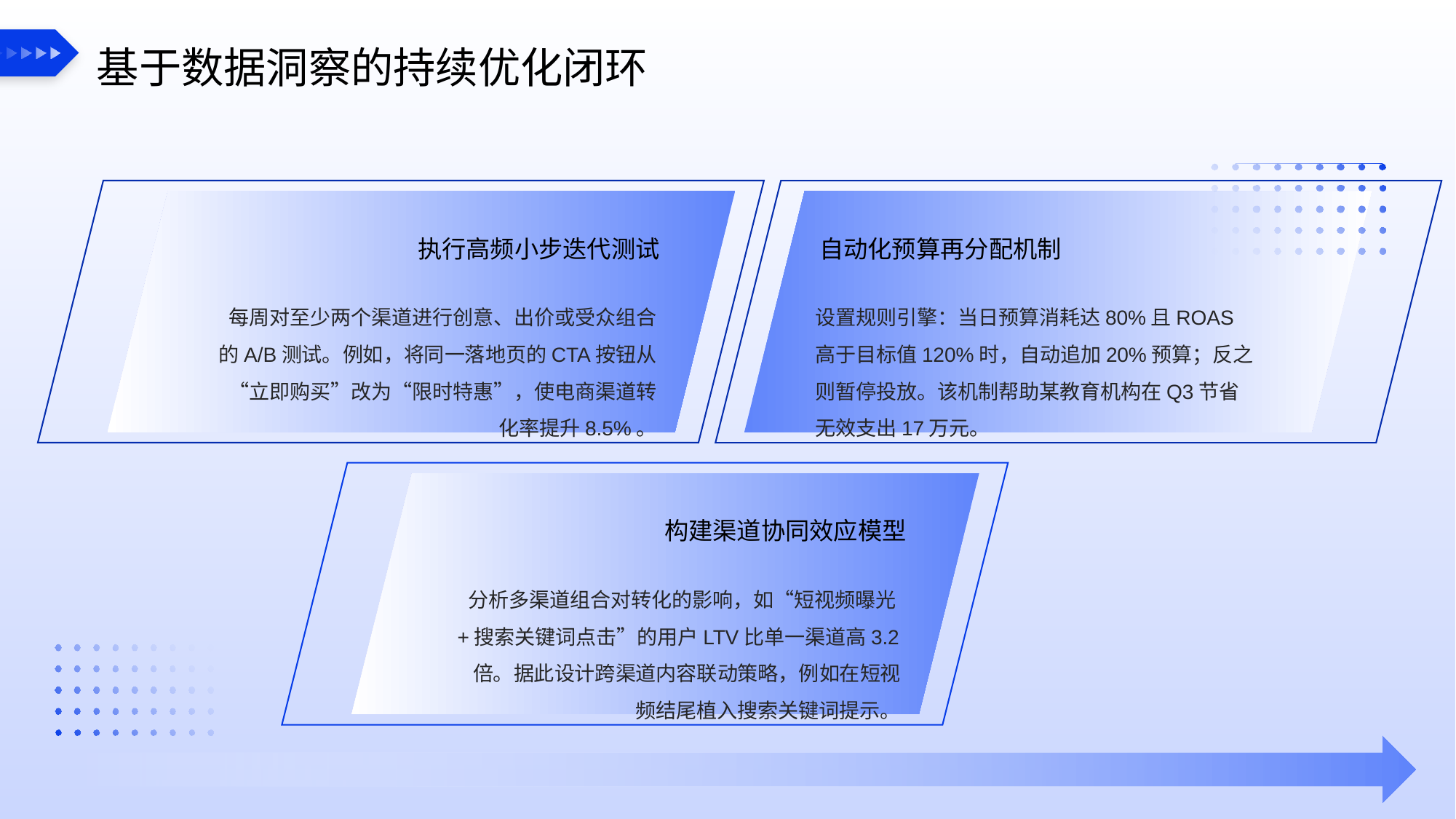

基于数据洞察的持续优化闭环

执行高频小步迭代测试
自动化预算再分配机制
每周对至少两个渠道进行创意、出价或受众组合的A/B测试。例如，将同一落地页的CTA按钮从“立即购买”改为“限时特惠”，使电商渠道转化率提升8.5%。
设置规则引擎：当日预算消耗达80%且ROAS高于目标值120%时，自动追加20%预算；反之则暂停投放。该机制帮助某教育机构在Q3节省无效支出17万元。

构建渠道协同效应模型
分析多渠道组合对转化的影响，如“短视频曝光+搜索关键词点击”的用户LTV比单一渠道高3.2倍。据此设计跨渠道内容联动策略，例如在短视频结尾植入搜索关键词提示。